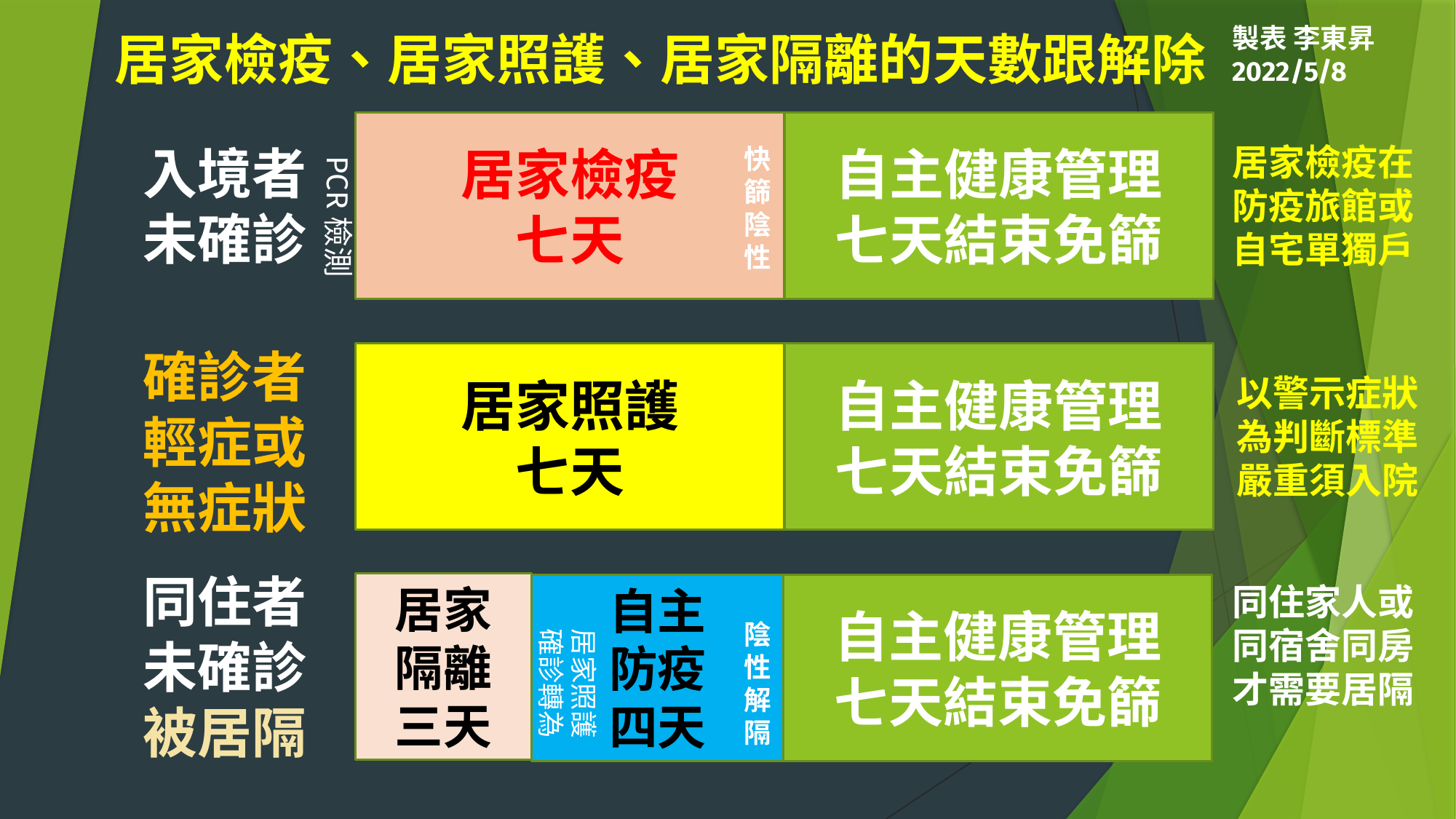

製表 李東昇
2022/5/8
居家檢疫、居家照護、居家隔離的天數跟解除
居家檢疫
七天
自主健康管理
七天結束免篩
入境者
未確診
居家檢疫在防疫旅館或自宅單獨戶
快篩
陰性
PCR檢測
確診者
輕症或
無症狀
自主健康管理
七天結束免篩
居家照護
七天
以警示症狀
為判斷標準
嚴重須入院
同住者
未確診
被居隔
居家
隔離
三天
同住家人或
同宿舍同房
才需要居隔
自主
防疫
四天
自主健康管理
七天結束免篩
陰性解隔
居家照護
確診轉為